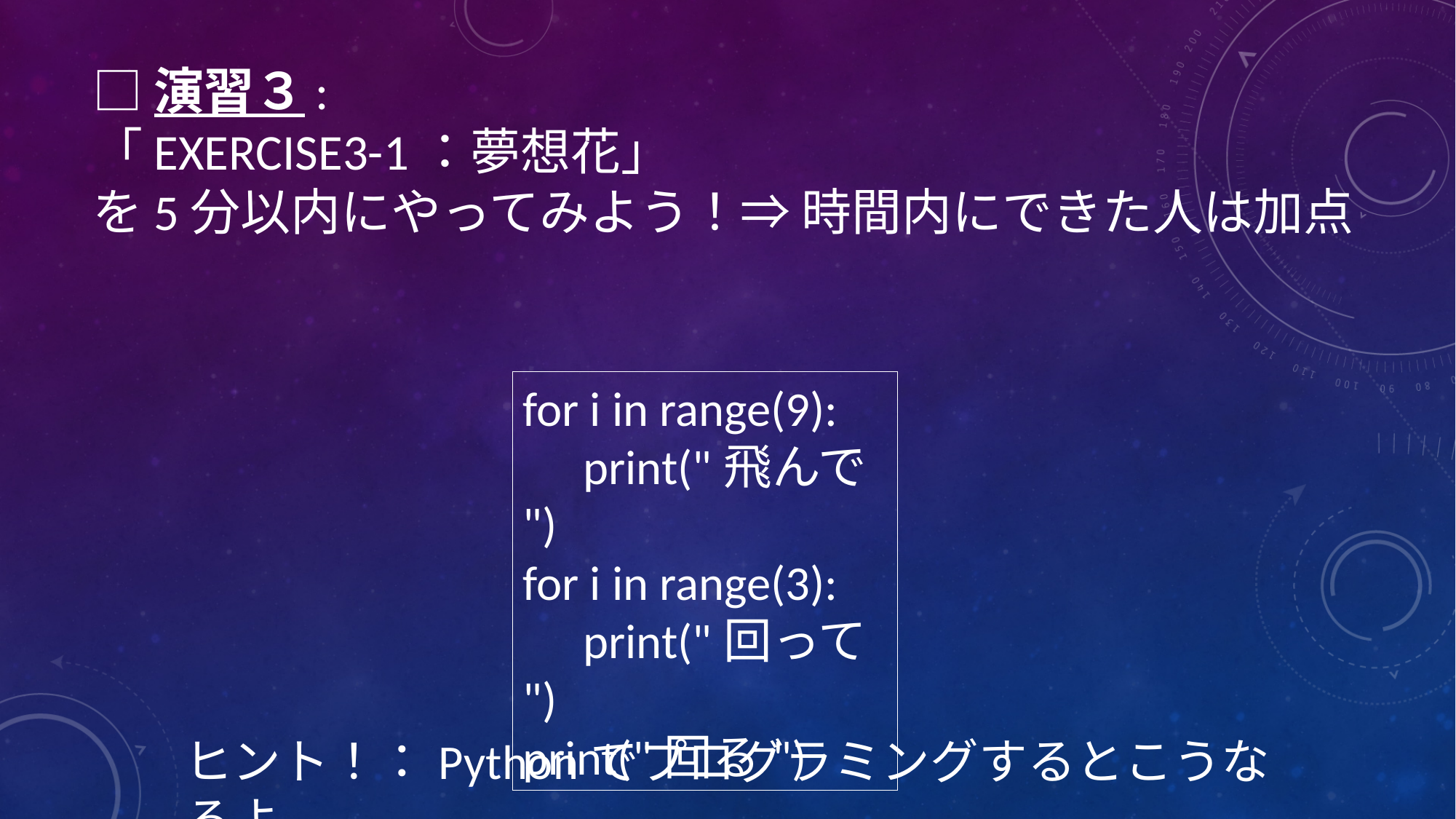

# □演習３: 「Exercise3-1：夢想花」 を5分以内にやってみよう！⇒ 時間内にできた人は加点
for i in range(9):
　print("飛んで")
for i in range(3):
　print("回って")
print("回る")
ヒント！：Pythonでプログラミングするとこうなるよ。